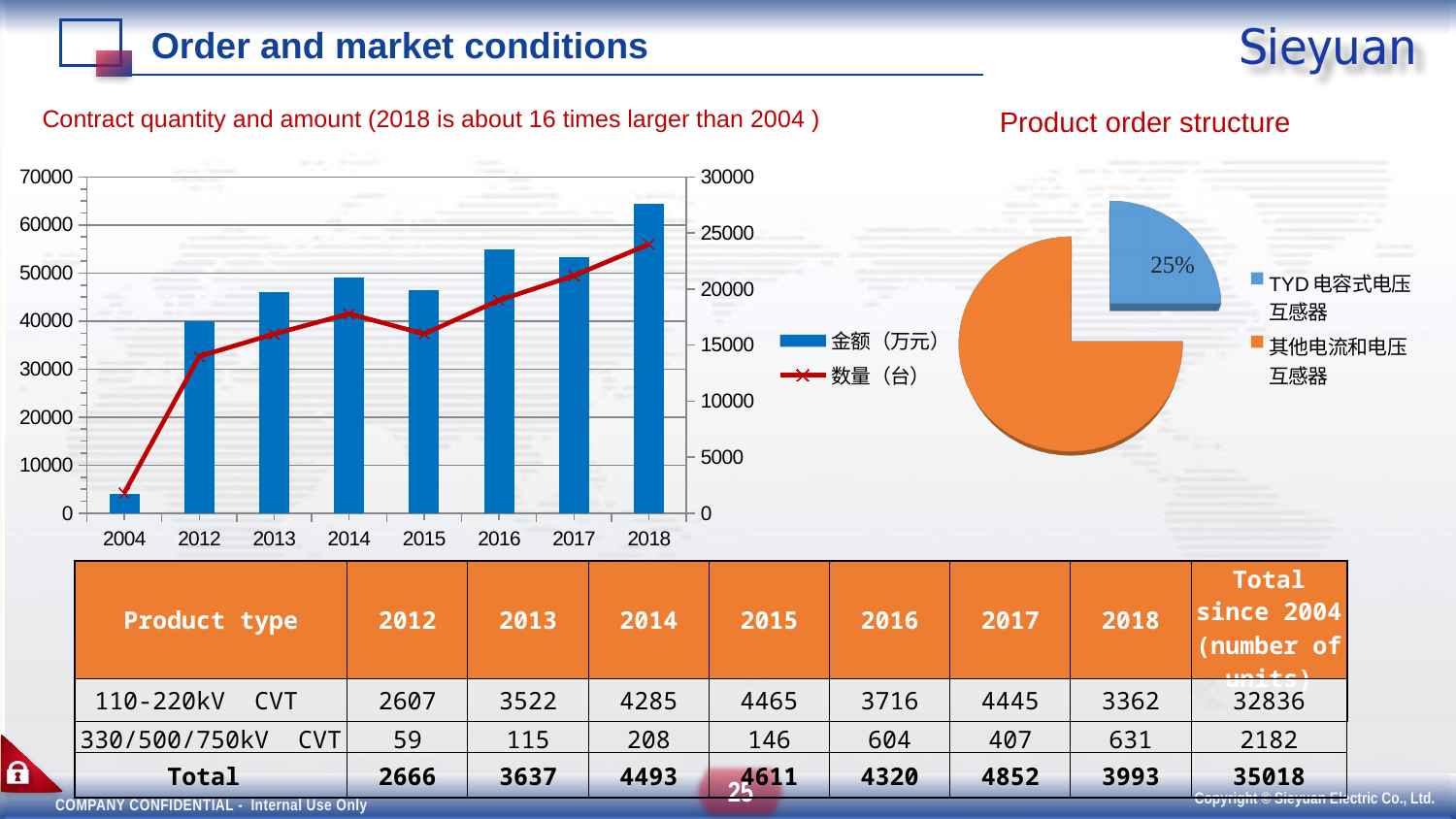

# Order and market conditions
Contract quantity and amount (2018 is about 16 times larger than 2004 )
Product order structure

[unsupported chart]

### Chart

| Category | 金额（万元） | 数量（台） |
|---|---|---|
| 2004 | 4000.0 | 1800.0 |
| 2012 | 40000.0 | 14000.0 |
| 2013 | 46000.0 | 16000.0 |
| 2014 | 49000.0 | 17800.0 |
| 2015 | 46500.0 | 16000.0 |
| 2016 | 55000.0 | 19000.0 |
| 2017 | 53300.0 | 21200.0 |
| 2018 | 64524.0 | 24000.0 |
| Product type | 2012 | 2013 | 2014 | 2015 | 2016 | 2017 | 2018 | Total since 2004 (number of units) |
| --- | --- | --- | --- | --- | --- | --- | --- | --- |
| 110-220kV CVT | 2607 | 3522 | 4285 | 4465 | 3716 | 4445 | 3362 | 32836 |
| 330/500/750kV CVT | 59 | 115 | 208 | 146 | 604 | 407 | 631 | 2182 |
| Total | 2666 | 3637 | 4493 | 4611 | 4320 | 4852 | 3993 | 35018 |
25